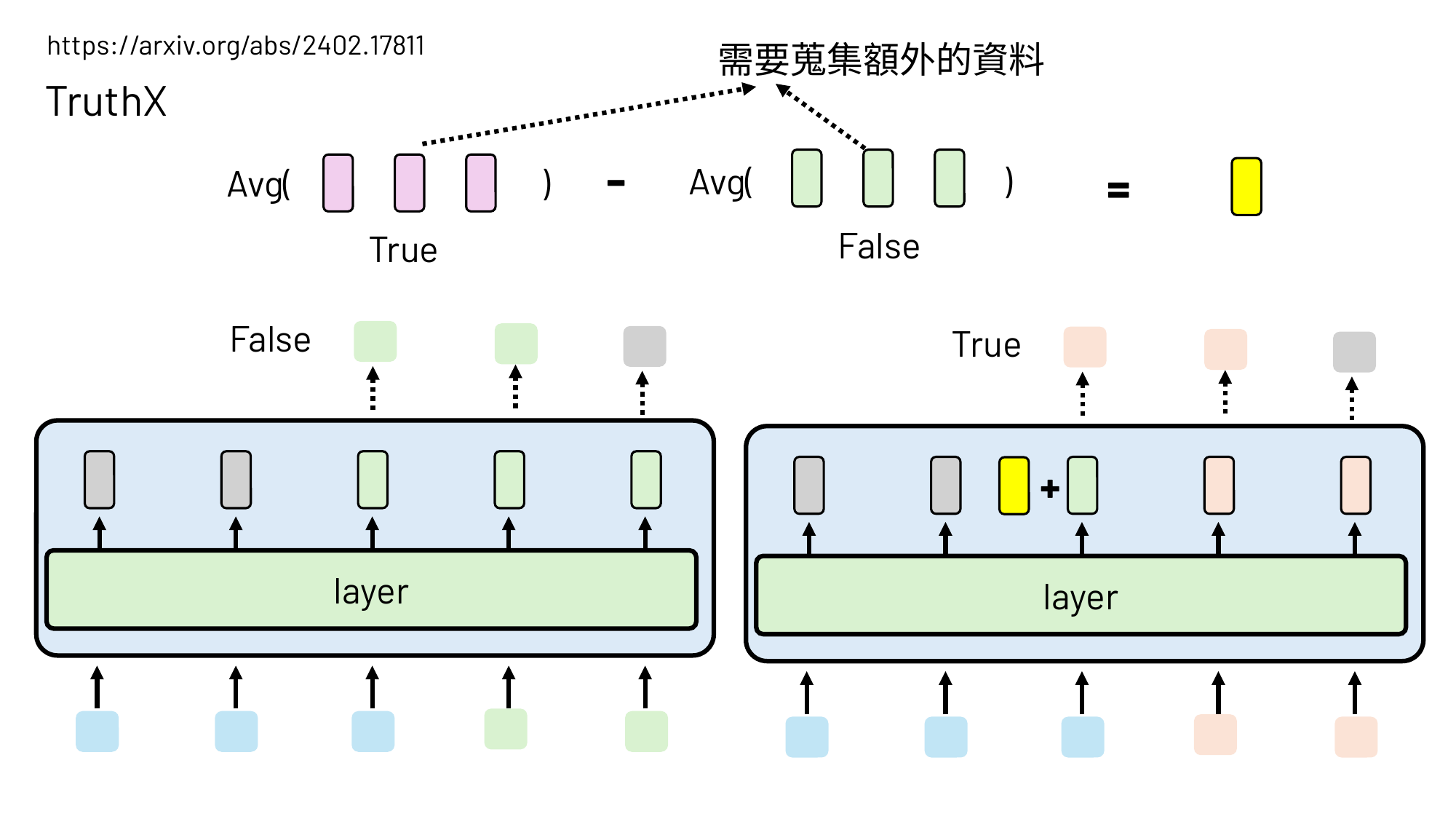

https://arxiv.org/abs/2402.17811
需要蒐集額外的資料
TruthX
-

Avg(                                  )
=

Avg(                                  )

False
True
False
True

+

layer
layer